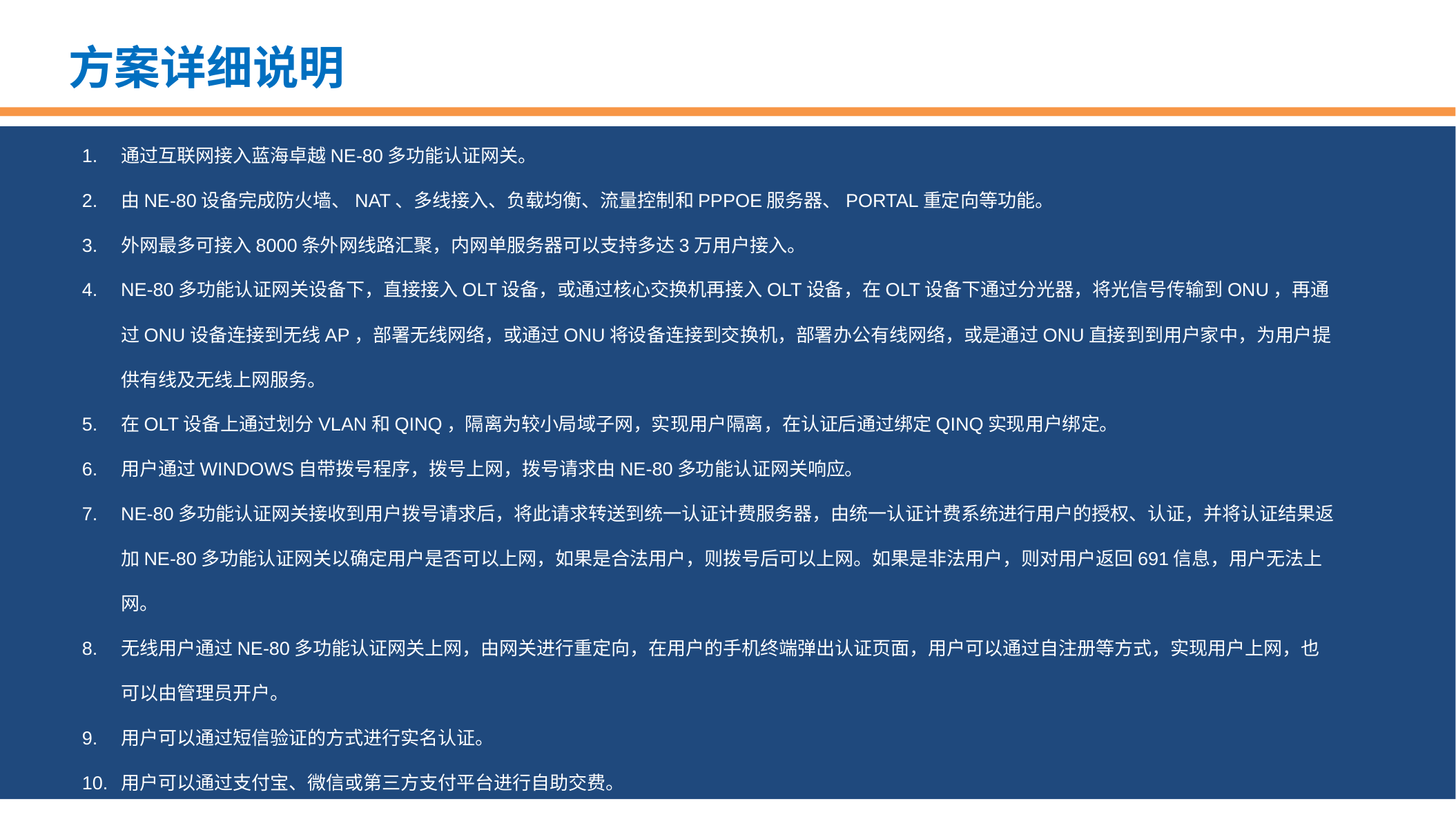

方案详细说明
通过互联网接入蓝海卓越NE-80多功能认证网关。
由NE-80设备完成防火墙、NAT、多线接入、负载均衡、流量控制和PPPOE服务器、PORTAL重定向等功能。
外网最多可接入8000条外网线路汇聚，内网单服务器可以支持多达3万用户接入。
NE-80多功能认证网关设备下，直接接入OLT设备，或通过核心交换机再接入OLT设备，在OLT设备下通过分光器，将光信号传输到ONU，再通过ONU设备连接到无线AP，部署无线网络，或通过ONU将设备连接到交换机，部署办公有线网络，或是通过ONU直接到到用户家中，为用户提供有线及无线上网服务。
在OLT设备上通过划分VLAN和QINQ，隔离为较小局域子网，实现用户隔离，在认证后通过绑定QINQ实现用户绑定。
用户通过WINDOWS自带拨号程序，拨号上网，拨号请求由NE-80多功能认证网关响应。
NE-80多功能认证网关接收到用户拨号请求后，将此请求转送到统一认证计费服务器，由统一认证计费系统进行用户的授权、认证，并将认证结果返加NE-80多功能认证网关以确定用户是否可以上网，如果是合法用户，则拨号后可以上网。如果是非法用户，则对用户返回691信息，用户无法上网。
无线用户通过NE-80多功能认证网关上网，由网关进行重定向，在用户的手机终端弹出认证页面，用户可以通过自注册等方式，实现用户上网，也可以由管理员开户。
用户可以通过短信验证的方式进行实名认证。
用户可以通过支付宝、微信或第三方支付平台进行自助交费。
在统一认证计费平台对用户进行管理，增删改查，同时实现财务管理、统计分析、备份恢复、绑定策略等。